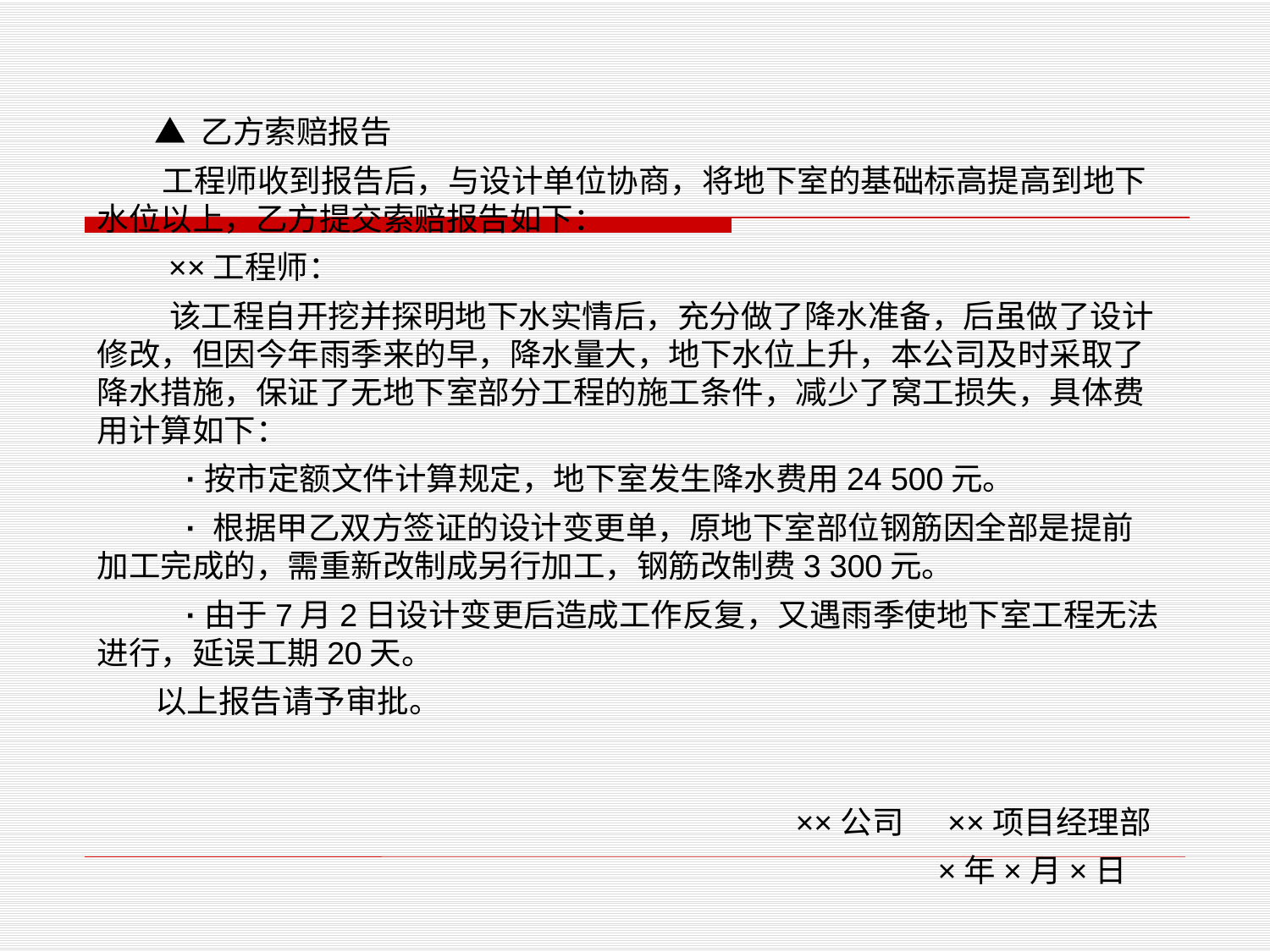

▲ 乙方索赔报告
        工程师收到报告后，与设计单位协商，将地下室的基础标高提高到地下水位以上，乙方提交索赔报告如下：
        ××工程师：
         该工程自开挖并探明地下水实情后，充分做了降水准备，后虽做了设计修改，但因今年雨季来的早，降水量大，地下水位上升，本公司及时采取了降水措施，保证了无地下室部分工程的施工条件，减少了窝工损失，具体费用计算如下：
          ·按市定额文件计算规定，地下室发生降水费用24 500元。
          · 根据甲乙双方签证的设计变更单，原地下室部位钢筋因全部是提前加工完成的，需重新改制成另行加工，钢筋改制费3 300元。
          ·由于7月2日设计变更后造成工作反复，又遇雨季使地下室工程无法进行，延误工期20天。
       以上报告请予审批。
××公司     ××项目经理部
                ×年×月×日